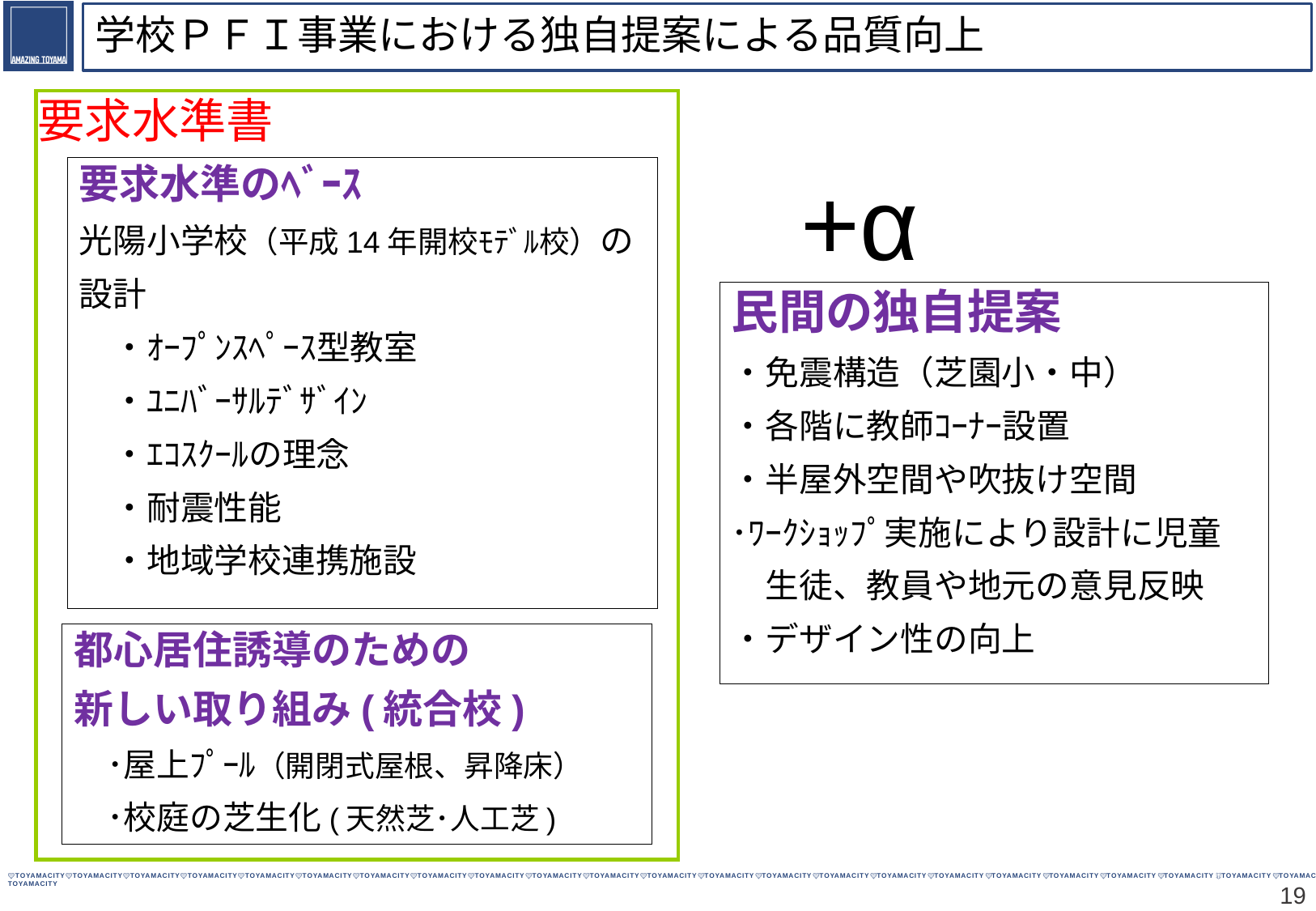

# 学校ＰＦＩ事業における独自提案による品質向上
要求水準書

+α
要求水準のﾍﾞｰｽ
光陽小学校（平成14年開校ﾓﾃﾞﾙ校）の
設計
　・ｵｰﾌﾟﾝｽﾍﾟｰｽ型教室
　・ﾕﾆﾊﾞｰｻﾙﾃﾞｻﾞｲﾝ
　・ｴｺｽｸｰﾙの理念
　・耐震性能
　・地域学校連携施設
民間の独自提案
・免震構造（芝園小・中）
・各階に教師ｺｰﾅｰ設置
・半屋外空間や吹抜け空間
･ﾜｰｸｼｮｯﾌﾟ実施により設計に児童
　生徒、教員や地元の意見反映
・デザイン性の向上

都心居住誘導のための
新しい取り組み(統合校)
　･屋上ﾌﾟｰﾙ（開閉式屋根、昇降床）
　･校庭の芝生化(天然芝･人工芝)